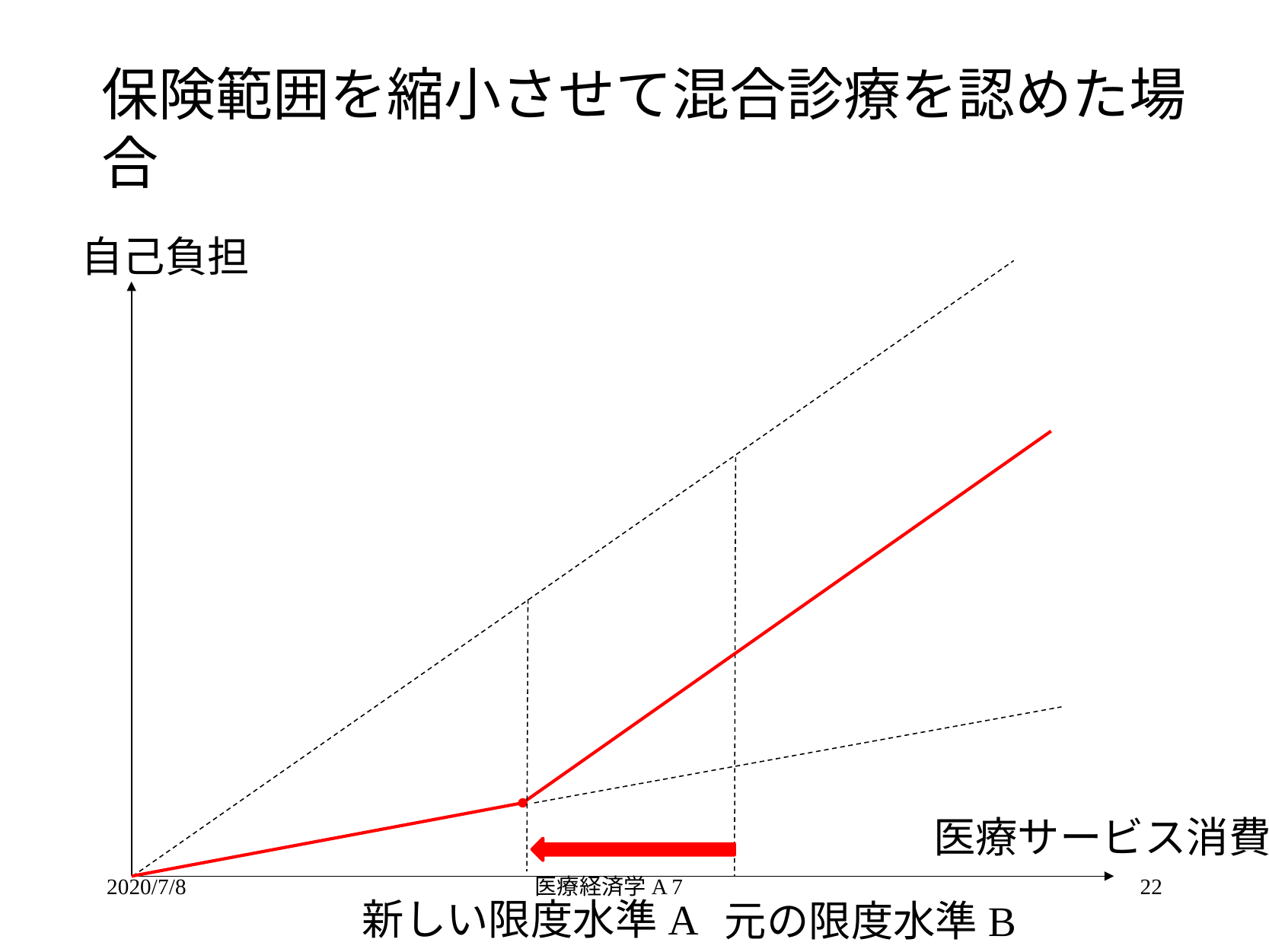

# 保険範囲を縮小させて混合診療を認めた場合
自己負担
医療サービス消費

2020/7/8
医療経済学A 7
22
新しい限度水準A
元の限度水準B